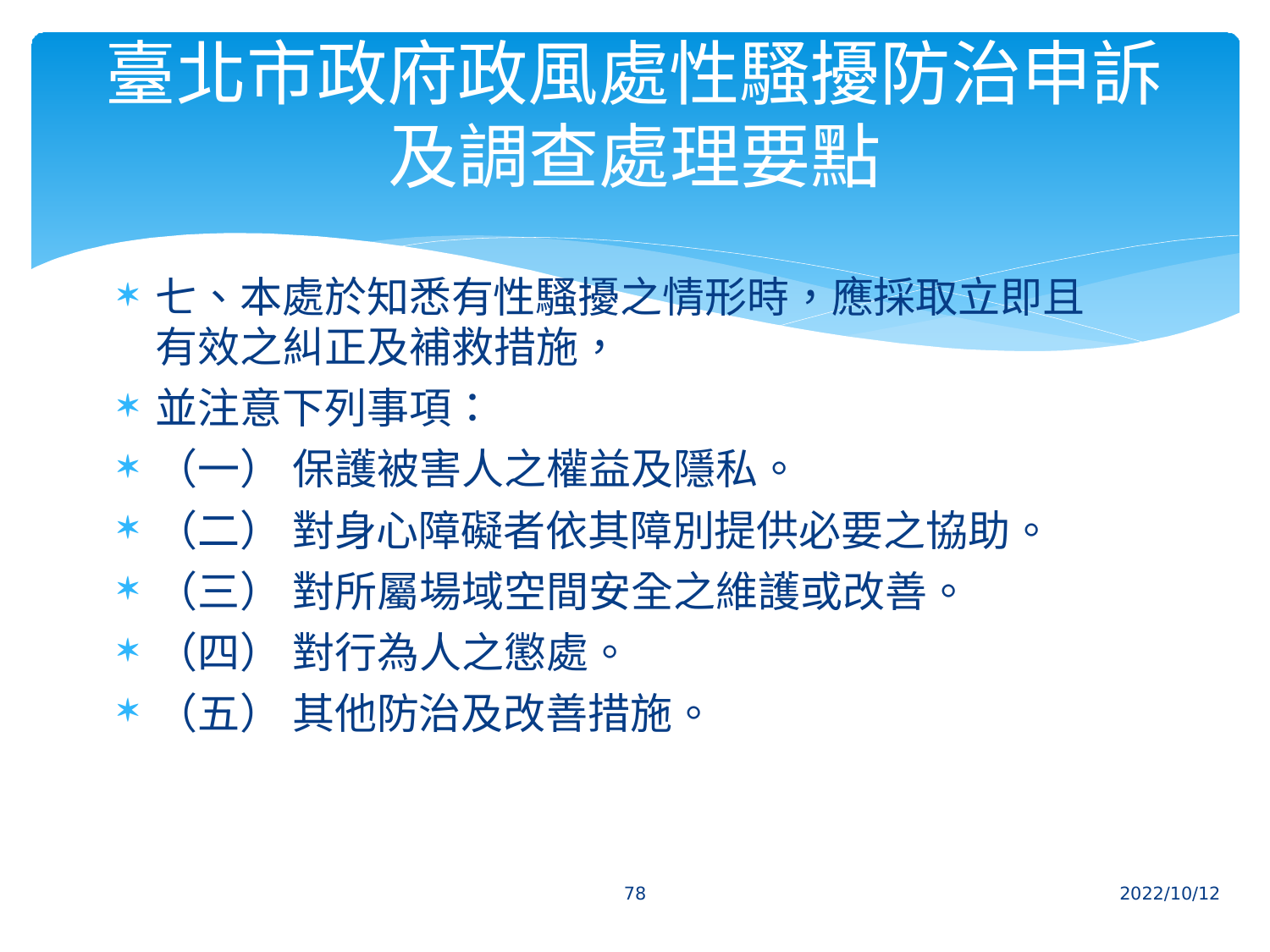

# 臺北市政府政風處性騷擾防治申訴 及調查處理要點
七、本處於知悉有性騷擾之情形時，應採取立即且
有效之糾正及補救措施，
並注意下列事項：
（一） 保護被害人之權益及隱私。
（二） 對身心障礙者依其障別提供必要之協助。
（三） 對所屬場域空間安全之維護或改善。
（四） 對行為人之懲處。
（五） 其他防治及改善措施。
78
2022/10/12